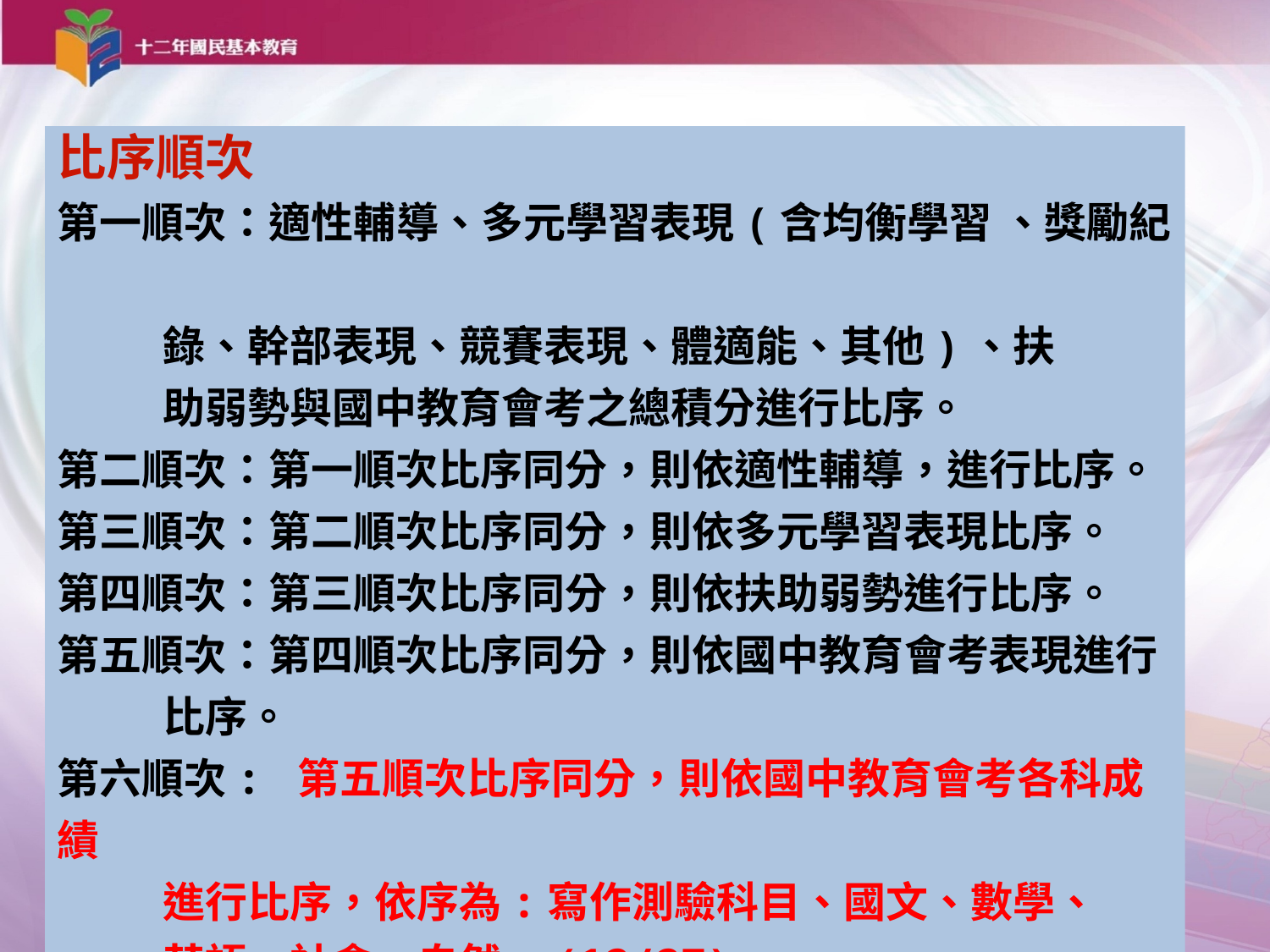

比序順次
第一順次：適性輔導、多元學習表現(含均衡學習 、獎勵紀
          錄、幹部表現、競賽表現、體適能、其他)、扶
          助弱勢與國中教育會考之總積分進行比序。
第二順次：第一順次比序同分，則依適性輔導，進行比序。
第三順次：第二順次比序同分，則依多元學習表現比序。
第四順次：第三順次比序同分，則依扶助弱勢進行比序。
第五順次：第四順次比序同分，則依國中教育會考表現進行
          比序。
第六順次: 第五順次比序同分，則依國中教育會考各科成績
          進行比序，依序為:寫作測驗科目、國文、數學、
          英語、社會、自然。(12/27)